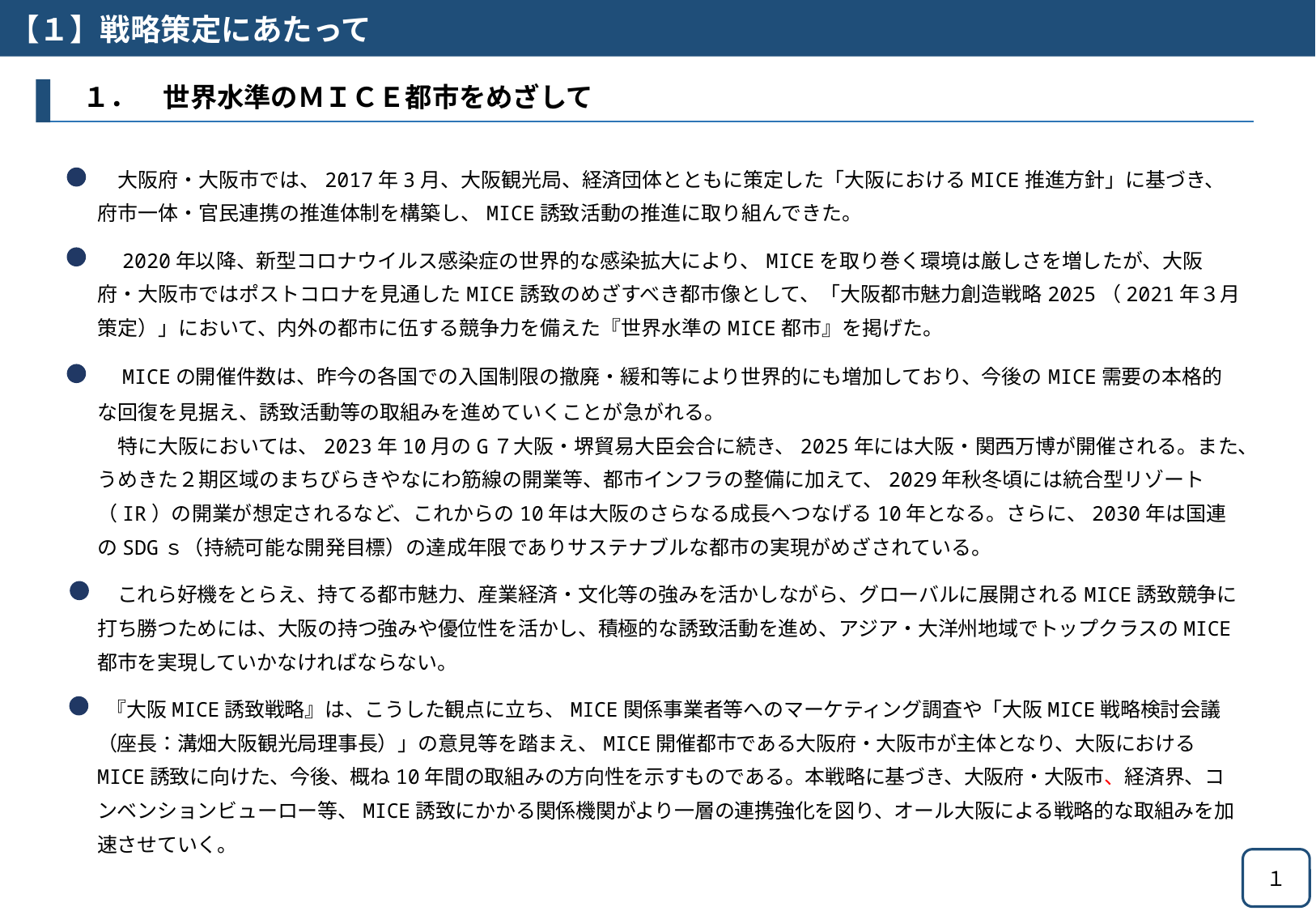

【１】戦略策定にあたって
　１．　世界水準のＭＩＣＥ都市をめざして

　大阪府・大阪市では、2017年3月、大阪観光局、経済団体とともに策定した「大阪におけるMICE推進方針」に基づき、府市一体・官民連携の推進体制を構築し、MICE誘致活動の推進に取り組んできた。

　2020年以降、新型コロナウイルス感染症の世界的な感染拡大により、MICEを取り巻く環境は厳しさを増したが、大阪府・大阪市ではポストコロナを見通したMICE誘致のめざすべき都市像として、「大阪都市魅力創造戦略2025（2021年３月策定）」において、内外の都市に伍する競争力を備えた『世界水準のMICE都市』を掲げた。

　MICEの開催件数は、昨今の各国での入国制限の撤廃・緩和等により世界的にも増加しており、今後のMICE需要の本格的な回復を見据え、誘致活動等の取組みを進めていくことが急がれる。
　特に大阪においては、2023年10月のG７大阪・堺貿易大臣会合に続き、2025年には大阪・関西万博が開催される。また、うめきた２期区域のまちびらきやなにわ筋線の開業等、都市インフラの整備に加えて、2029年秋冬頃には統合型リゾート（IR）の開業が想定されるなど、これからの10年は大阪のさらなる成長へつなげる10年となる。さらに、2030年は国連のSDGｓ（持続可能な開発目標）の達成年限でありサステナブルな都市の実現がめざされている。

　これら好機をとらえ、持てる都市魅力、産業経済・文化等の強みを活かしながら、グローバルに展開されるMICE誘致競争に打ち勝つためには、大阪の持つ強みや優位性を活かし、積極的な誘致活動を進め、アジア・大洋州地域でトップクラスのMICE都市を実現していかなければならない。

 『大阪MICE誘致戦略』は、こうした観点に立ち、MICE関係事業者等へのマーケティング調査や「大阪MICE戦略検討会議（座長：溝畑大阪観光局理事長）」の意見等を踏まえ、MICE開催都市である大阪府・大阪市が主体となり、大阪におけるMICE誘致に向けた、今後、概ね10年間の取組みの方向性を示すものである。本戦略に基づき、大阪府・大阪市、経済界、コンベンションビューロー等、MICE誘致にかかる関係機関がより一層の連携強化を図り、オール大阪による戦略的な取組みを加速させていく。

１